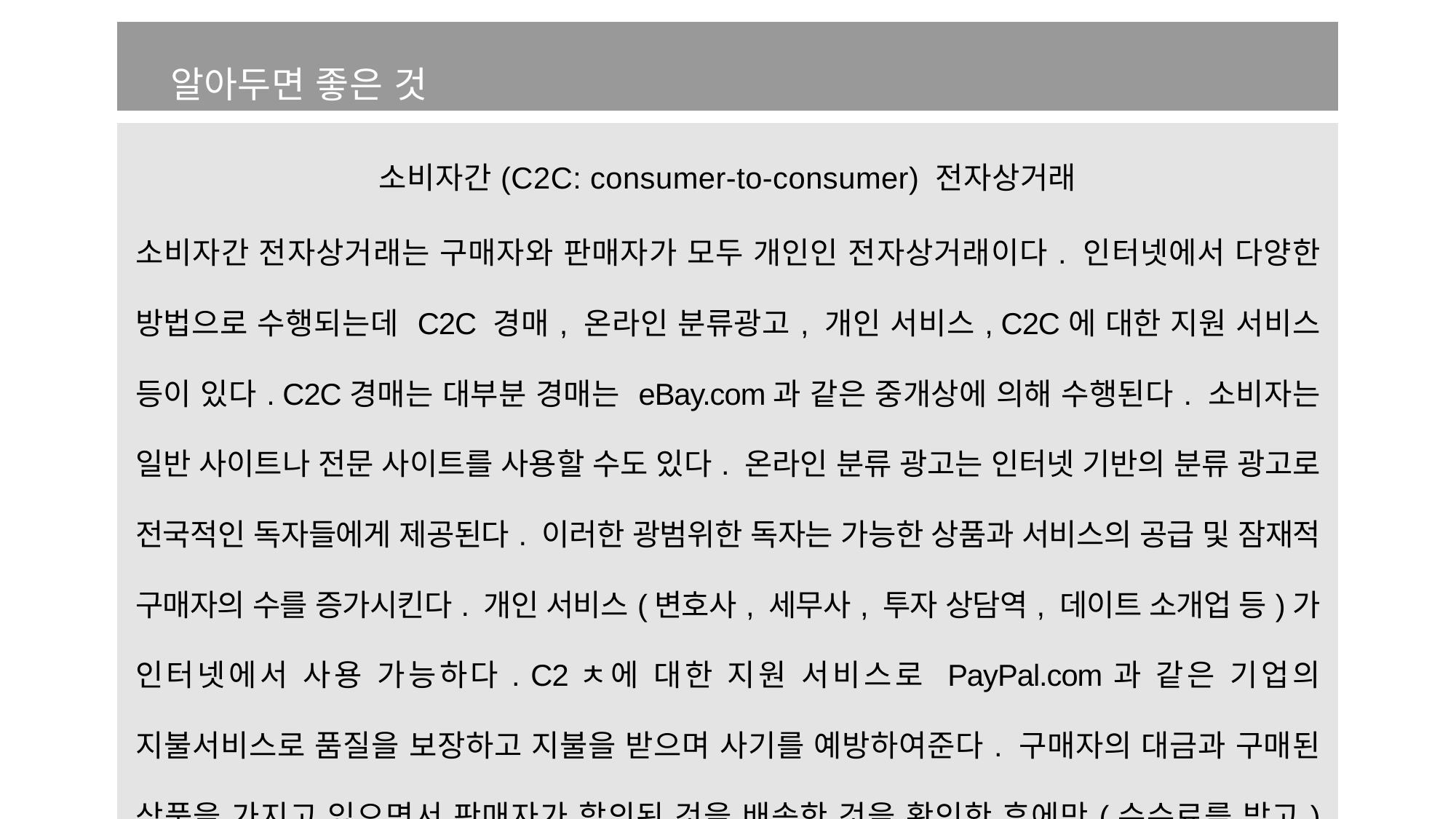

| 알아두면 좋은 것 |
| --- |
|  |
| 소비자간(C2C: consumer-to-consumer) 전자상거래 소비자간 전자상거래는 구매자와 판매자가 모두 개인인 전자상거래이다. 인터넷에서 다양한 방법으로 수행되는데 C2C 경매, 온라인 분류광고, 개인 서비스, C2C에 대한 지원 서비스 등이 있다. C2C경매는 대부분 경매는 eBay.com과 같은 중개상에 의해 수행된다. 소비자는 일반 사이트나 전문 사이트를 사용할 수도 있다. 온라인 분류 광고는 인터넷 기반의 분류 광고로 전국적인 독자들에게 제공된다. 이러한 광범위한 독자는 가능한 상품과 서비스의 공급 및 잠재적 구매자의 수를 증가시킨다. 개인 서비스(변호사, 세무사, 투자 상담역, 데이트 소개업 등)가 인터넷에서 사용 가능하다. C2ㅊ에 대한 지원 서비스로 PayPal.com과 같은 기업의 지불서비스로 품질을 보장하고 지불을 받으며 사기를 예방하여준다. 구매자의 대금과 구매된 상품을 가지고 있으면서 판매자가 합의된 것을 배송한 것을 확인한 후에만(수수료를 받고) 구매자에게 상품을 배송하고 판매자에게 대금을 전달하는 중개상인 에스크로 서비스(escrow service)가 있다. |